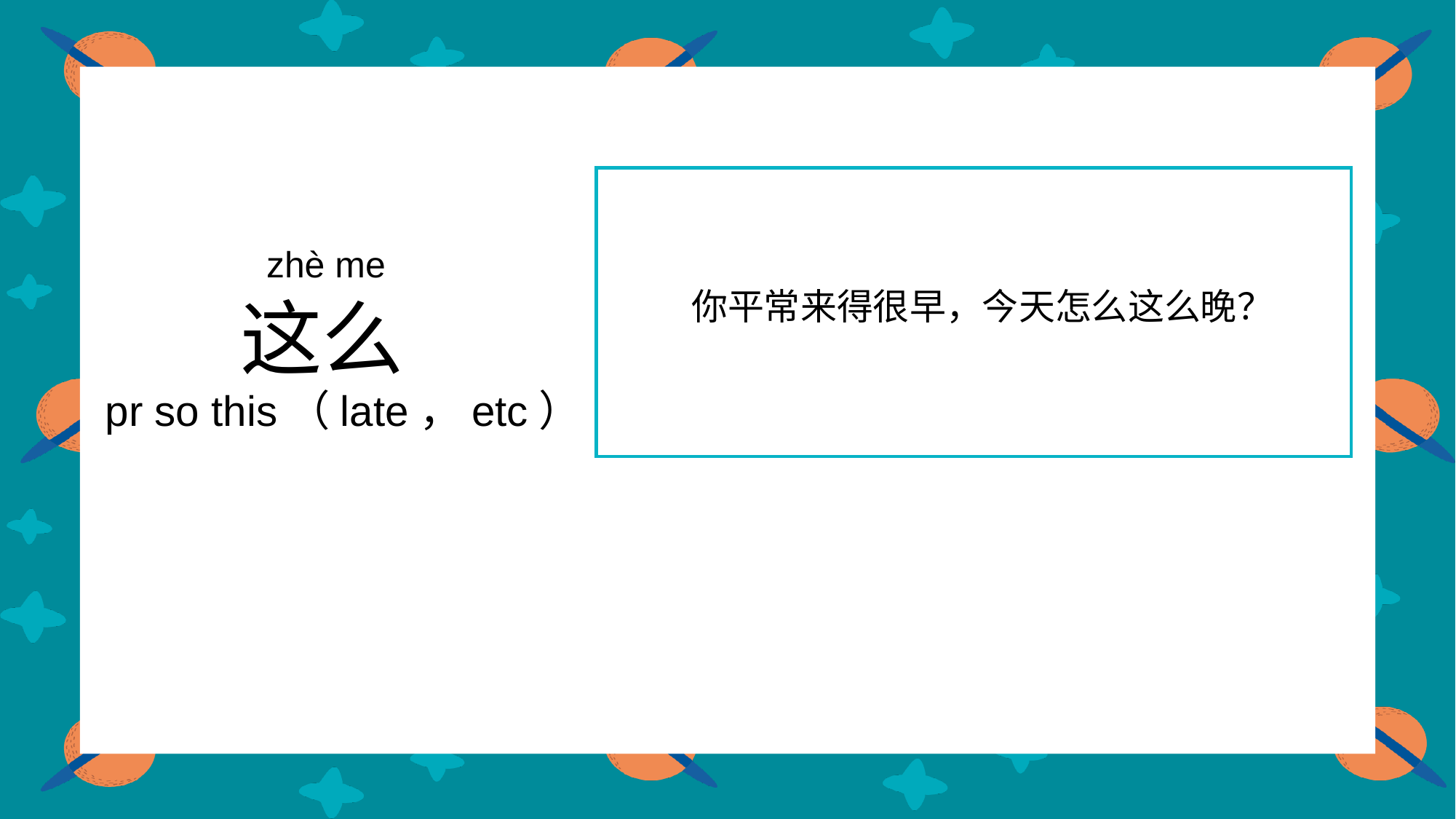

zhè me
 你平常来得很早，今天怎么这么晚？
这么
pr so this（late，etc）